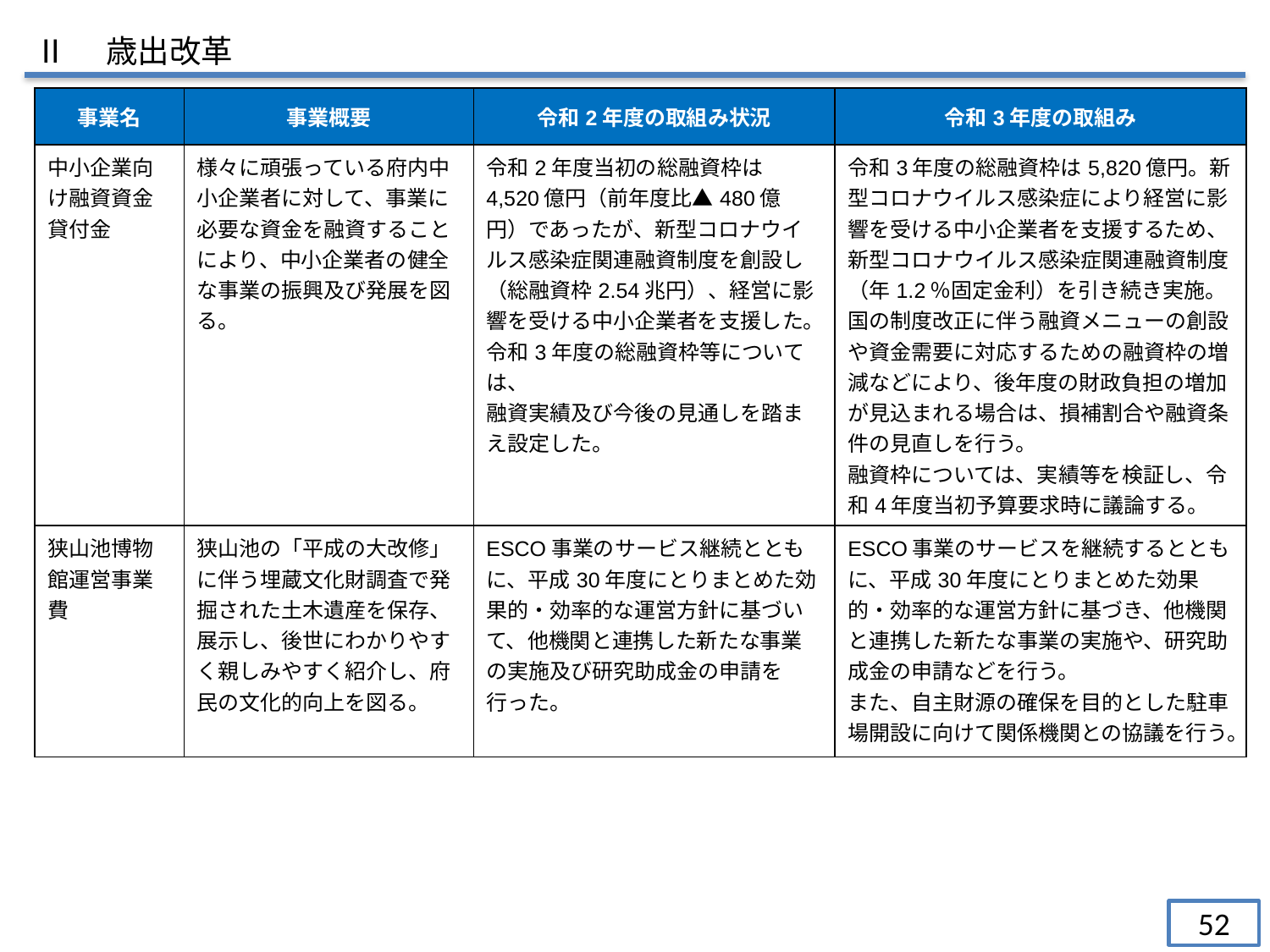

Ⅱ　歳出改革
| 事業名 | 事業概要 | 令和2年度の取組み状況 | 令和3年度の取組み |
| --- | --- | --- | --- |
| 中小企業向け融資資金貸付金 | 様々に頑張っている府内中小企業者に対して、事業に必要な資金を融資することにより、中小企業者の健全な事業の振興及び発展を図る。 | 令和2年度当初の総融資枠は4,520億円（前年度比▲480億円）であったが、新型コロナウイルス感染症関連融資制度を創設し（総融資枠2.54兆円）、経営に影響を受ける中小企業者を支援した。 令和3年度の総融資枠等については、 融資実績及び今後の見通しを踏まえ設定した。 | 令和3年度の総融資枠は5,820億円。新型コロナウイルス感染症により経営に影響を受ける中小企業者を支援するため、新型コロナウイルス感染症関連融資制度（年1.2％固定金利）を引き続き実施。 国の制度改正に伴う融資メニューの創設や資金需要に対応するための融資枠の増減などにより、後年度の財政負担の増加が見込まれる場合は、損補割合や融資条件の見直しを行う。 融資枠については、実績等を検証し、令和4年度当初予算要求時に議論する。 |
| 狭山池博物館運営事業費 | 狭山池の「平成の大改修」に伴う埋蔵文化財調査で発掘された土木遺産を保存、展示し、後世にわかりやすく親しみやすく紹介し、府民の文化的向上を図る。 | ESCO事業のサービス継続とともに、平成30年度にとりまとめた効果的・効率的な運営方針に基づいて、他機関と連携した新たな事業の実施及び研究助成金の申請を行った。 | ESCO事業のサービスを継続するとともに、平成30年度にとりまとめた効果的・効率的な運営方針に基づき、他機関と連携した新たな事業の実施や、研究助成金の申請などを行う。 また、自主財源の確保を目的とした駐車場開設に向けて関係機関との協議を行う。 |
52